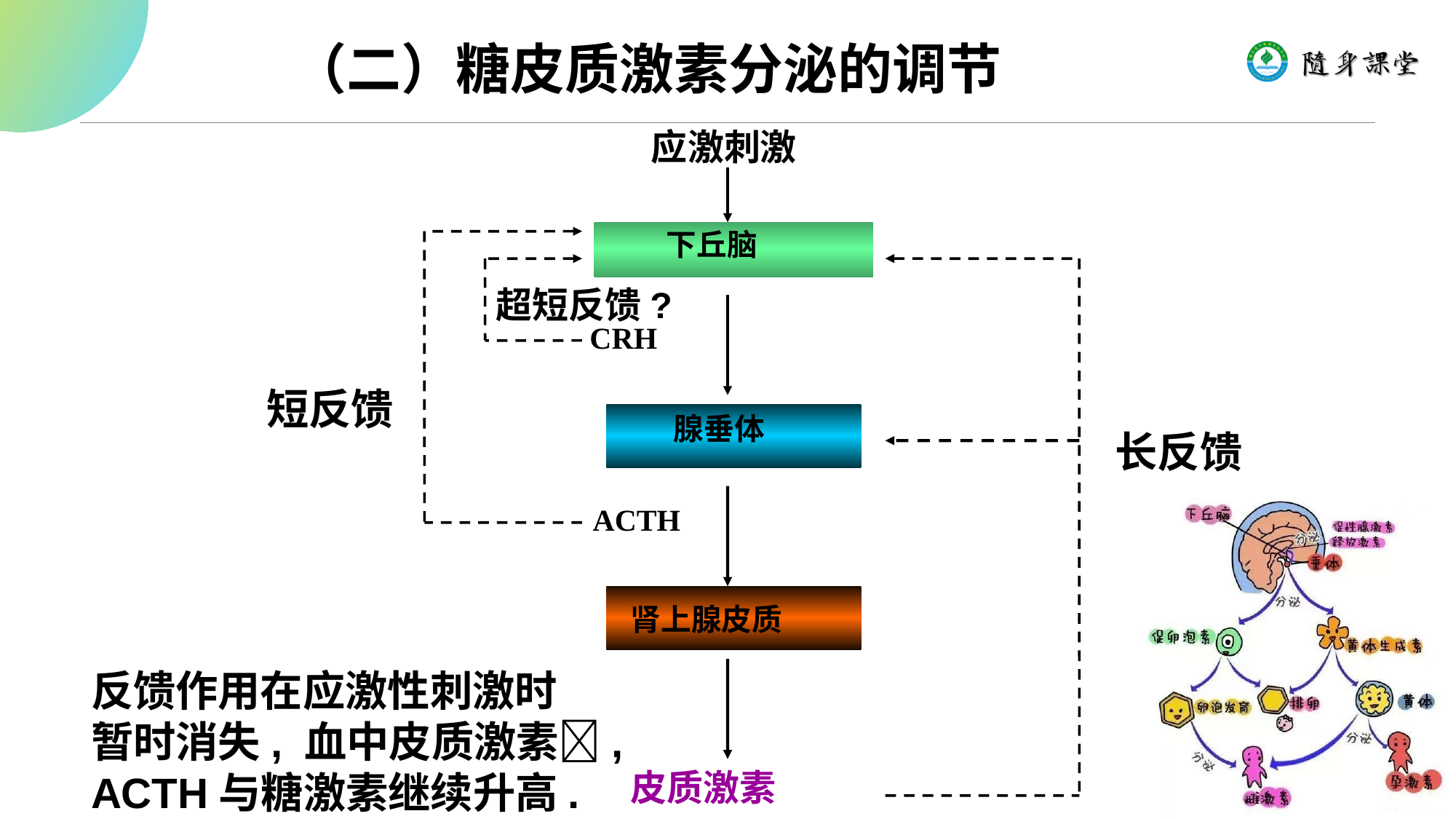

（二）糖皮质激素分泌的调节
应激刺激

下丘脑

超短反馈?

CRH
短反馈

腺垂体
长反馈

ACTH

肾上腺皮质
反馈作用在应激性刺激时
暂时消失, 血中皮质激素↑,
ACTH与糖激素继续升高.

皮质激素